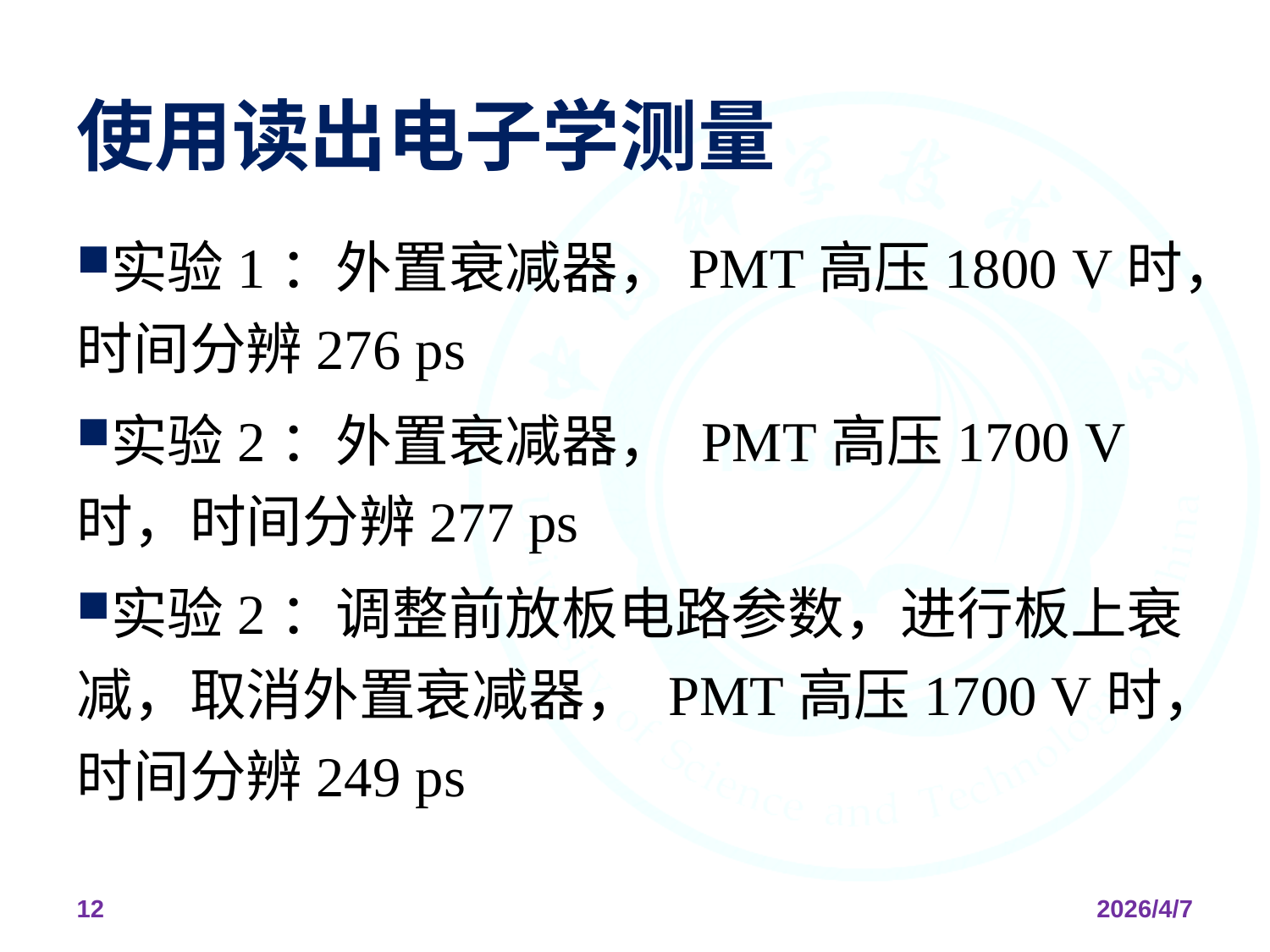

# 使用读出电子学测量
实验1：外置衰减器，PMT高压1800 V时，时间分辨276 ps
实验2：外置衰减器， PMT高压1700 V时，时间分辨277 ps
实验2：调整前放板电路参数，进行板上衰减，取消外置衰减器， PMT高压1700 V时，时间分辨249 ps
12
2026/4/7